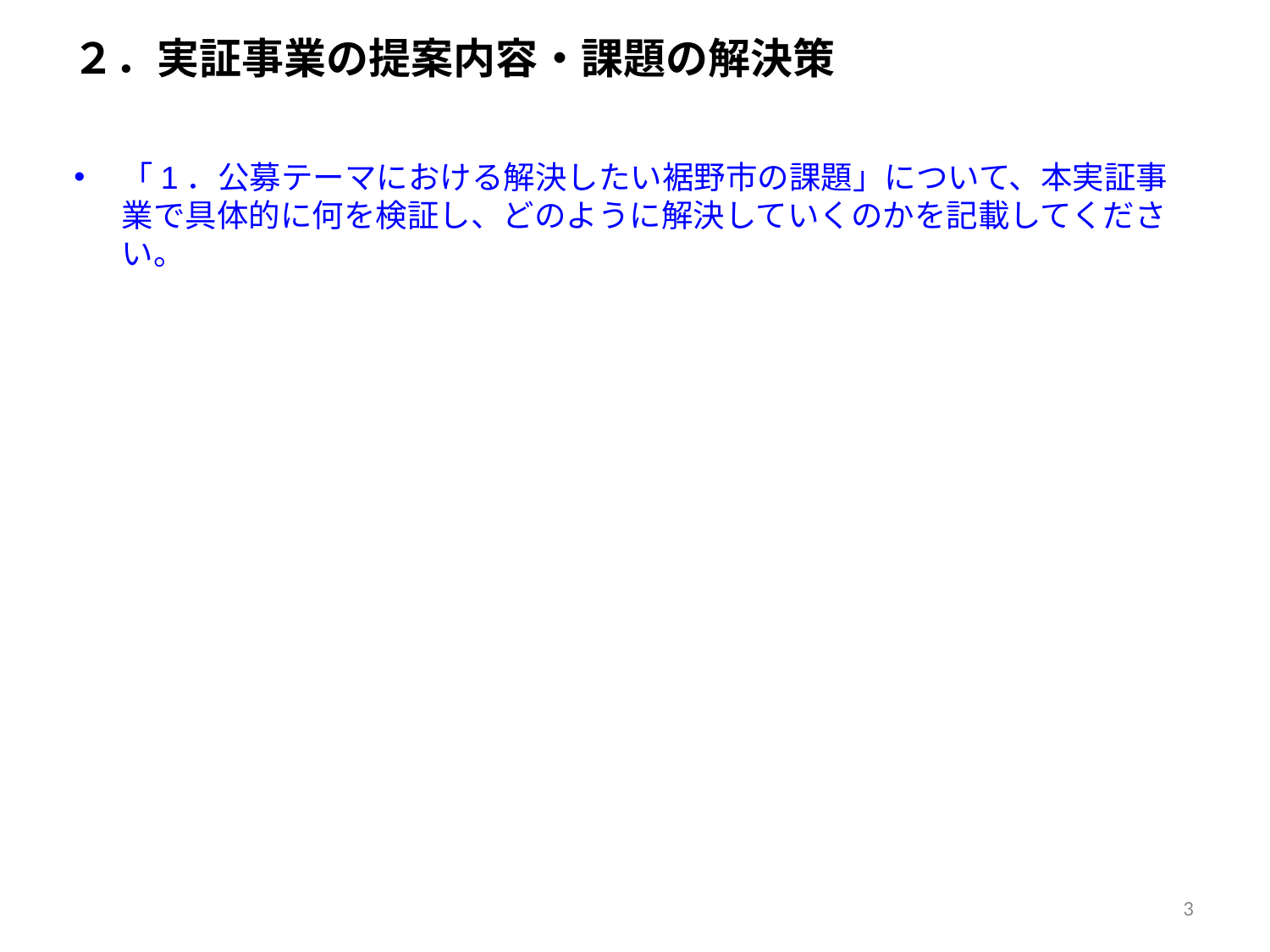

# ２．実証事業の提案内容・課題の解決策
「1．公募テーマにおける解決したい裾野市の課題」について、本実証事業で具体的に何を検証し、どのように解決していくのかを記載してください。
3